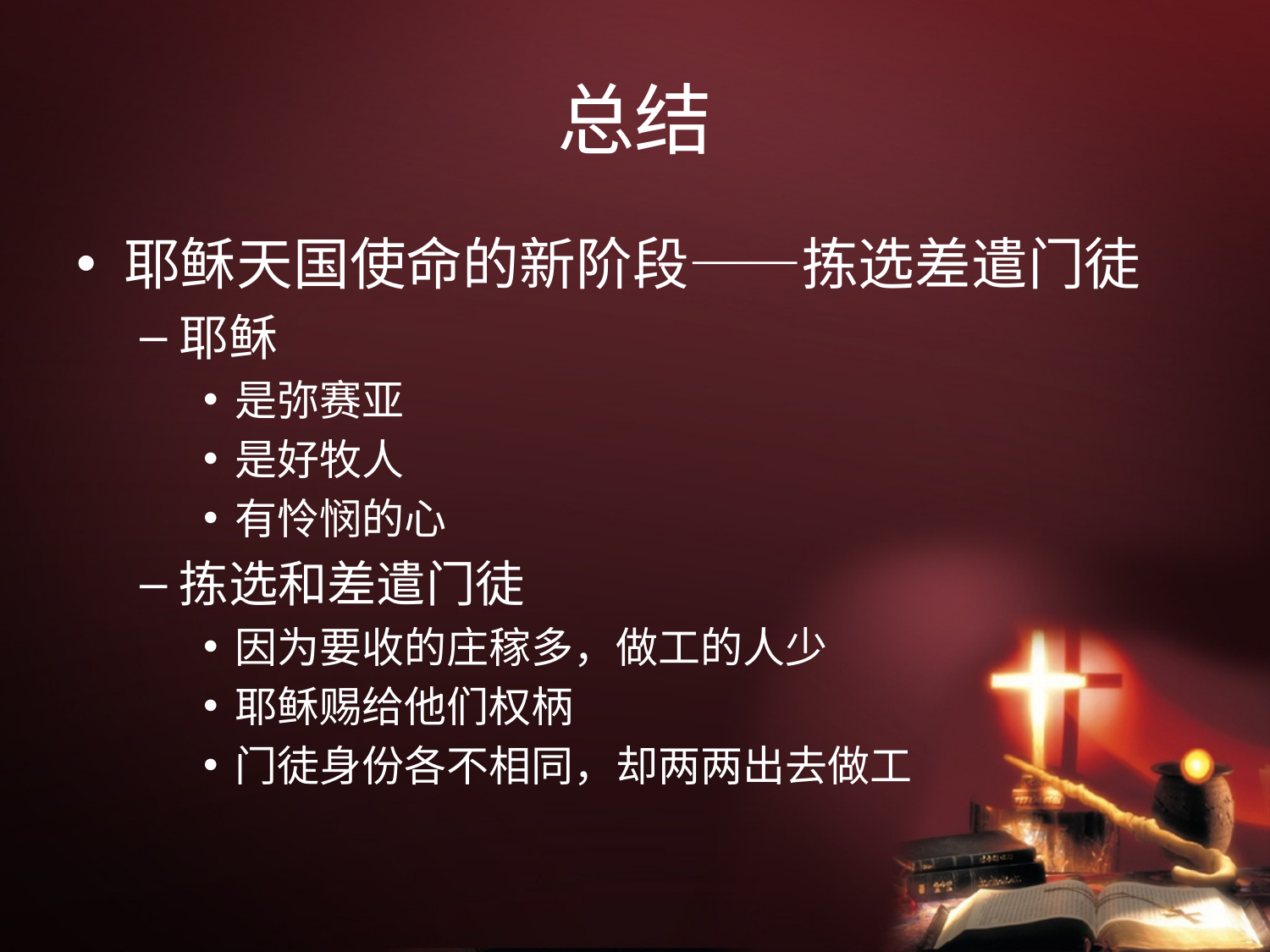

# 总结
耶稣天国使命的新阶段——拣选差遣门徒
耶稣
是弥赛亚
是好牧人
有怜悯的心
拣选和差遣门徒
因为要收的庄稼多，做工的人少
耶稣赐给他们权柄
门徒身份各不相同，却两两出去做工